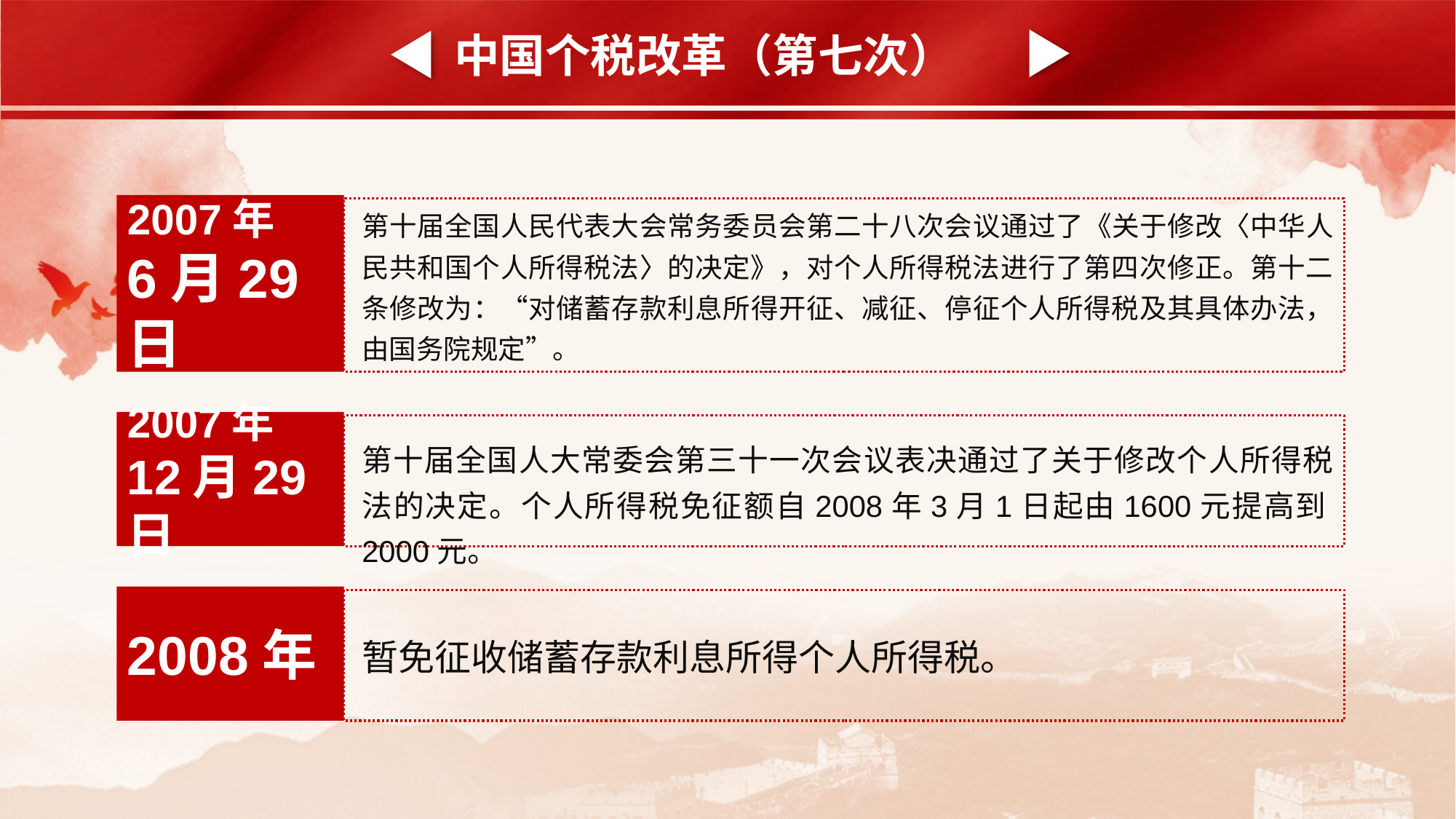

中国个税改革（第七次）

2007年
6月29日
第十届全国人民代表大会常务委员会第二十八次会议通过了《关于修改〈中华人民共和国个人所得税法〉的决定》，对个人所得税法进行了第四次修正。第十二条修改为：“对储蓄存款利息所得开征、减征、停征个人所得税及其具体办法，由国务院规定”。

2007年
12月29日

第十届全国人大常委会第三十一次会议表决通过了关于修改个人所得税法的决定。个人所得税免征额自2008年3月1日起由1600元提高到2000元。
2008年

暂免征收储蓄存款利息所得个人所得税。